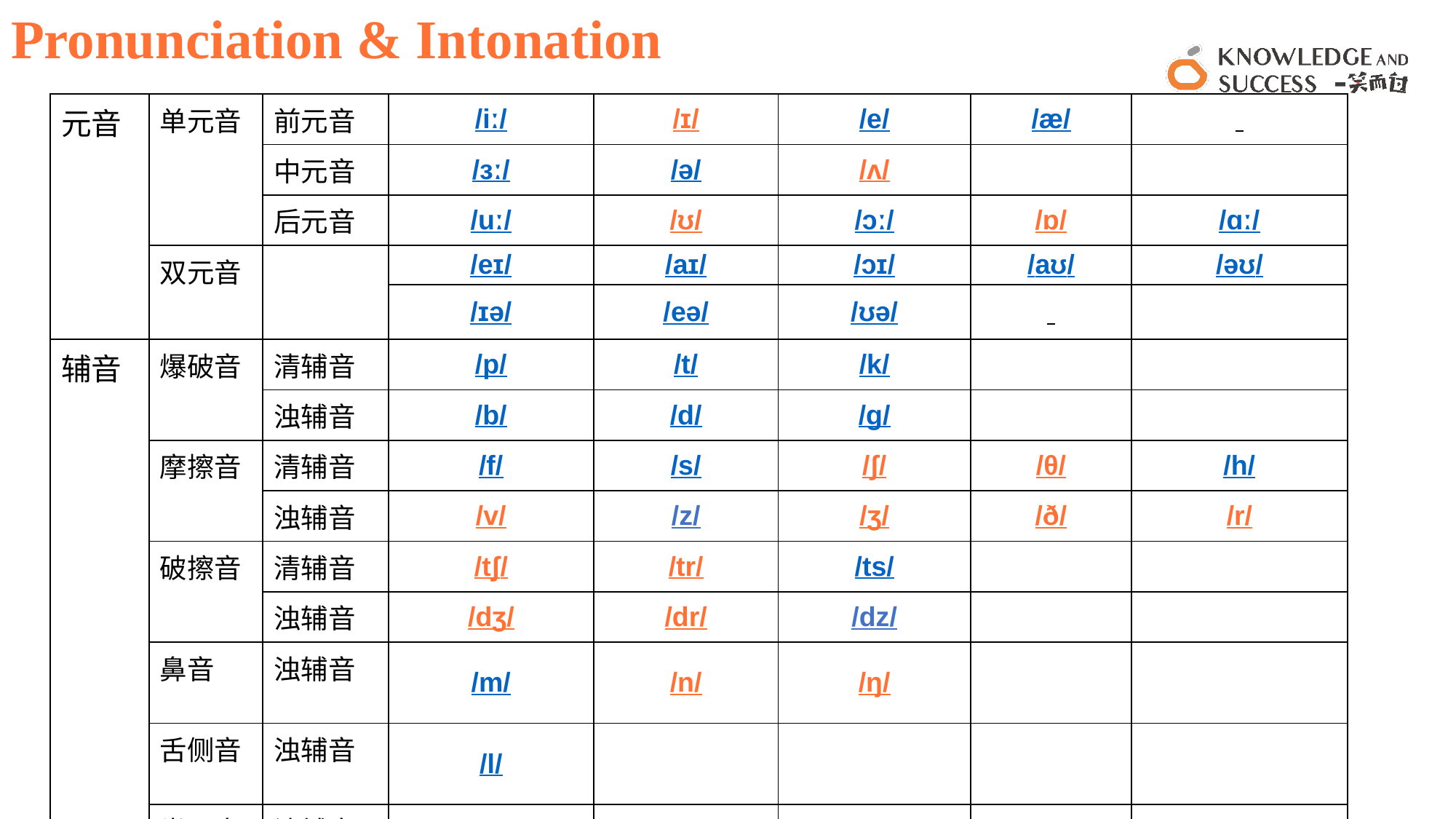

# Pronunciation & Intonation

| 元音 | 单元音 | 前元音 | /iː/ | /ɪ/ | /e/ | /æ/ |  |
| --- | --- | --- | --- | --- | --- | --- | --- |
|  |  | 中元音 | /ɜː/ | /ə/ | /ʌ/ |  |  |
|  |  | 后元音 | /uː/ | /ʊ/ | /ɔː/ | /ɒ/ | /ɑː/ |
|  | 双元音 |  | /eɪ/ | /aɪ/ | /ɔɪ/ | /aʊ/ | /əʊ/ |
|  |  |  | /ɪə/ | /eə/ | /ʊə/ |  |  |
| 辅音 | 爆破音 | 清辅音 | /p/ | /t/ | /k/ |  |  |
|  |  | 浊辅音 | /b/ | /d/ | /ɡ/ |  |  |
|  | 摩擦音 | 清辅音 | /f/ | /s/ | /ʃ/ | /θ/ | /h/ |
|  |  | 浊辅音 | /v/ | /z/ | /ʒ/ | /ð/ | /r/ |
|  | 破擦音 | 清辅音 | /tʃ/ | /tr/ | /ts/ |  |  |
|  |  | 浊辅音 | /dʒ/ | /dr/ | /dz/ |  |  |
|  | 鼻音 | 浊辅音 | /m/ | /n/ | /ŋ/ |  |  |
|  | 舌侧音 | 浊辅音 | /l/ |  |  |  |  |
|  | 半元音 | 浊辅音 | /j/ | /w/ |  |  |  |